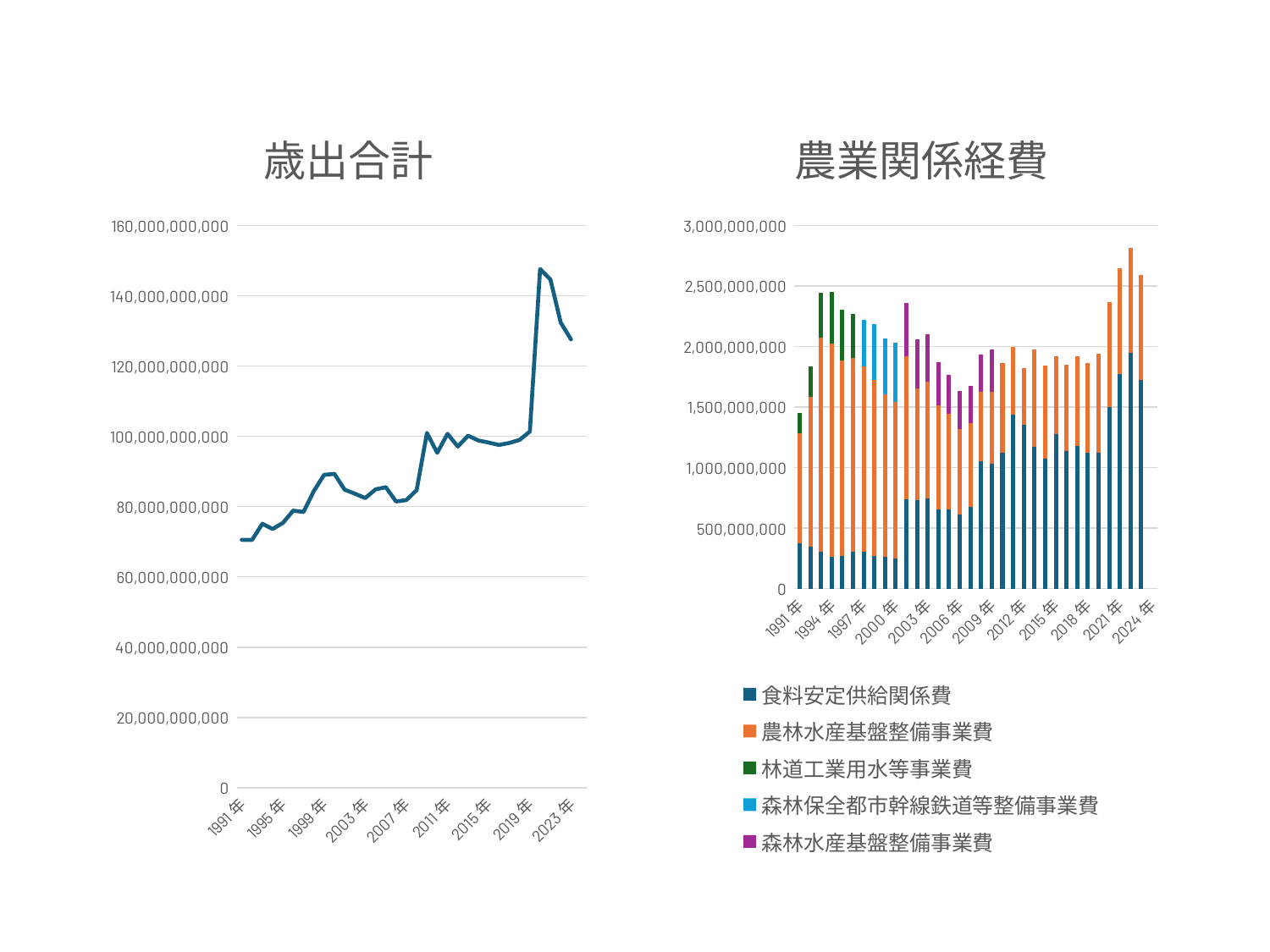

### Chart:

| Category | 歳出合計 |
|---|---|
| 1991年 | 70547185106.0 |
| 1992年 | 70497431888.0 |
| 1993年 | 75102488938.0 |
| 1994年 | 73613605398.0 |
| 1995年 | 75372181270.0 |
| 1996年 | 78847867404.0 |
| 1997年 | 78470310184.0 |
| 1998年 | 84391798185.0 |
| 1999年 | 89037431392.0 |
| 2000年 | 89321049910.0 |
| 2001年 | 84811128504.0 |
| 2002年 | 83674289924.0 |
| 2003年 | 82415970662.0 |
| 2004年 | 84896776304.0 |
| 2005年 | 85519592207.0 |
| 2006年 | 81445480694.0 |
| 2007年 | 81842570225.0 |
| 2008年 | 84697395043.0 |
| 2009年 | 100973424388.0 |
| 2010年 | 95312341707.0 |
| 2011年 | 100715409134.0 |
| 2012年 | 97087176621.0 |
| 2013年 | 100188878834.0 |
| 2014年 | 98813467430.0 |
| 2015年 | 98230324099.0 |
| 2016年 | 97541764842.0 |
| 2017年 | 98115604721.0 |
| 2018年 | 98974696544.0 |
| 2019年 | 101366467228.0 |
| 2020年 | 147597358991.0 |
| 2021年 | 144649514060.0 |
| 2022年 | 132385548932.0 |
| 2023年 | 127578849479.0 |
| 2024年 | None |

### Chart: 農業関係経費

| Category | 食料安定供給関係費 | 農林水産基盤整備事業費 | 林道工業用水等事業費 | 森林保全都市幹線鉄道等整備事業費 | 森林水産基盤整備事業費 |
|---|---|---|---|---|---|
| 1991年 | 378690341.0 | 908699714.0 | 165356600.0 | None | None |
| 1992年 | 349155687.0 | 1238553685.0 | 250324001.0 | None | None |
| 1993年 | 308353402.0 | 1767183656.0 | 371855218.0 | None | None |
| 1994年 | 261494151.0 | 1760394948.0 | 430380934.0 | None | None |
| 1995年 | 268673763.0 | 1618489236.0 | 418425669.0 | None | None |
| 1996年 | 308250653.0 | 1597373845.0 | 365291609.0 | None | None |
| 1997年 | 305575205.0 | 1532975075.0 | None | 381040983.0 | None |
| 1998年 | 267352708.0 | 1458566639.0 | None | 462362977.0 | None |
| 1999年 | 265920001.0 | 1338049504.0 | None | 465290417.0 | None |
| 2000年 | 246737529.0 | 1295956324.0 | None | 486474961.0 | None |
| 2001年 | 737554098.0 | 1183142852.0 | None | None | 442563381.0 |
| 2002年 | 734807244.0 | 918627568.0 | None | None | 404292132.0 |
| 2003年 | 743980118.0 | 965174970.0 | None | None | 393591806.0 |
| 2004年 | 652015692.0 | 862984120.0 | None | None | 353346092.0 |
| 2005年 | 656926800.0 | 785996778.0 | None | None | 325790822.0 |
| 2006年 | 610076992.0 | 709875053.0 | None | None | 311145925.0 |
| 2007年 | 674289328.0 | 693995080.0 | None | None | 308004764.0 |
| 2008年 | 1051192080.0 | 577607413.0 | None | None | 303087511.0 |
| 2009年 | 1036124251.0 | 590599465.0 | None | None | 348048510.0 |
| 2010年 | 1121824571.0 | 740020655.0 | None | None | None |
| 2011年 | 1438419864.0 | 561630314.0 | None | None | None |
| 2012年 | 1353174372.0 | 471737070.0 | None | None | None |
| 2013年 | 1171857830.0 | 804162115.0 | None | None | None |
| 2014年 | 1073793127.0 | 771989322.0 | None | None | None |
| 2015年 | 1276374329.0 | 646388635.0 | None | None | None |
| 2016年 | 1140383562.0 | 707052751.0 | None | None | None |
| 2017年 | 1180933688.0 | 740411767.0 | None | None | None |
| 2018年 | 1121853734.0 | 739036907.0 | None | None | None |
| 2019年 | 1121263250.0 | 820328090.0 | None | None | None |
| 2020年 | 1498490548.0 | 868735570.0 | None | None | None |
| 2021年 | 1771560551.0 | 874636661.0 | None | None | None |
| 2022年 | 1946984914.0 | 868070761.0 | None | None | None |
| 2023年 | 1725815532.0 | 865417206.0 | None | None | None |
| 2024年 | None | None | None | None | None |